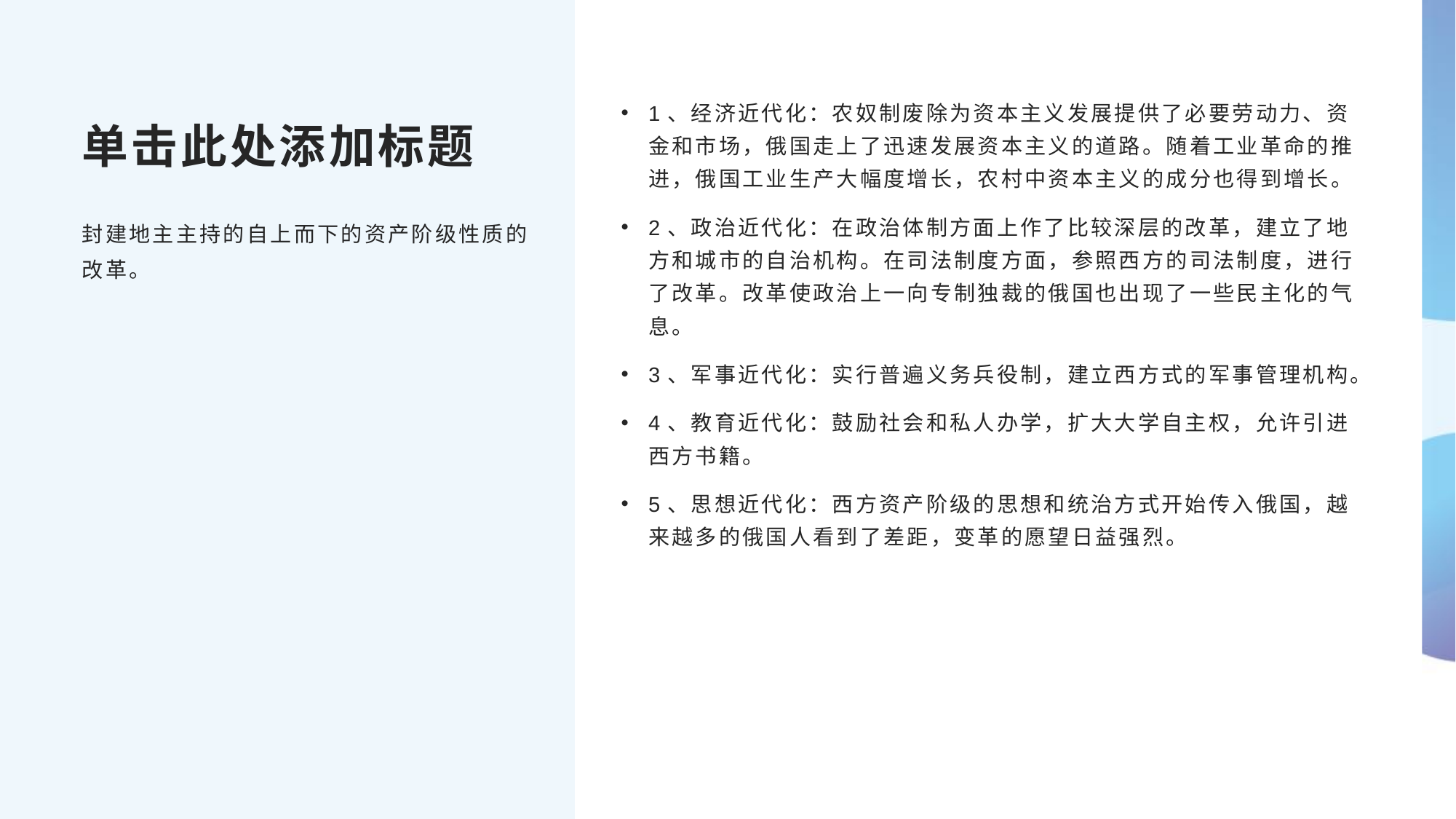

1、经济近代化：农奴制废除为资本主义发展提供了必要劳动力、资金和市场，俄国走上了迅速发展资本主义的道路。随着工业革命的推进，俄国工业生产大幅度增长，农村中资本主义的成分也得到增长。
2、政治近代化：在政治体制方面上作了比较深层的改革，建立了地方和城市的自治机构。在司法制度方面，参照西方的司法制度，进行了改革。改革使政治上一向专制独裁的俄国也出现了一些民主化的气息。
3、军事近代化：实行普遍义务兵役制，建立西方式的军事管理机构。
4、教育近代化：鼓励社会和私人办学，扩大大学自主权，允许引进西方书籍。
5、思想近代化：西方资产阶级的思想和统治方式开始传入俄国，越来越多的俄国人看到了差距，变革的愿望日益强烈。
# 单击此处添加标题
封建地主主持的自上而下的资产阶级性质的改革。